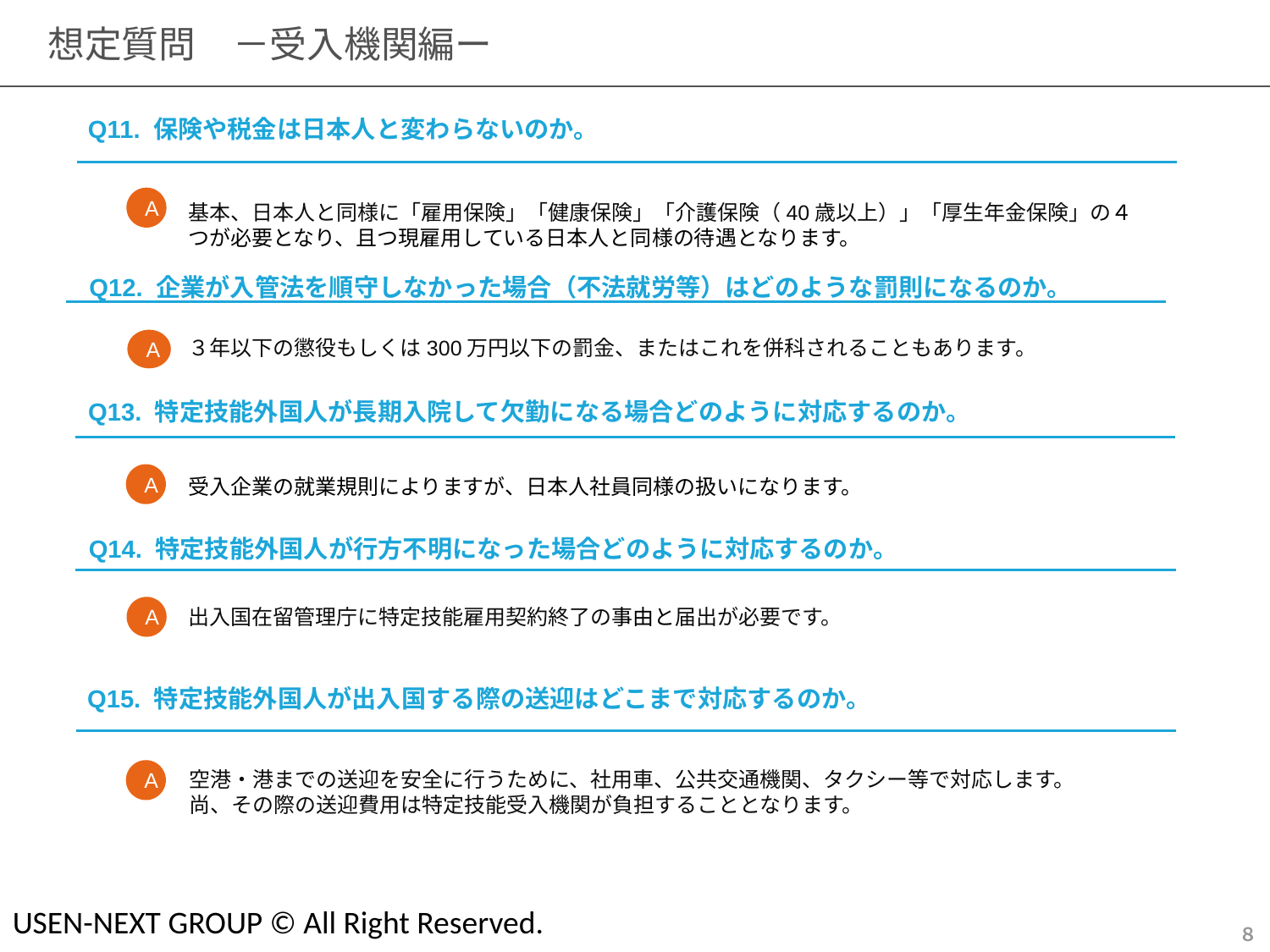

８
# 想定質問　－受入機関編ー
Q11. 保険や税金は日本人と変わらないのか。
A
基本、日本人と同様に「雇用保険」「健康保険」「介護保険（40歳以上）」「厚生年金保険」の４つが必要となり、且つ現雇用している日本人と同様の待遇となります。
Q12. 企業が入管法を順守しなかった場合（不法就労等）はどのような罰則になるのか。
３年以下の懲役もしくは300万円以下の罰金、またはこれを併科されることもあります。
A
Q13. 特定技能外国人が長期入院して欠勤になる場合どのように対応するのか。
A
受入企業の就業規則によりますが、日本人社員同様の扱いになります。
Q14. 特定技能外国人が行方不明になった場合どのように対応するのか。
A
出入国在留管理庁に特定技能雇用契約終了の事由と届出が必要です。
Q15. 特定技能外国人が出入国する際の送迎はどこまで対応するのか。
空港・港までの送迎を安全に行うために、社用車、公共交通機関、タクシー等で対応します。
尚、その際の送迎費用は特定技能受入機関が負担することとなります。
A
USEN-NEXT GROUP © All Right Reserved.